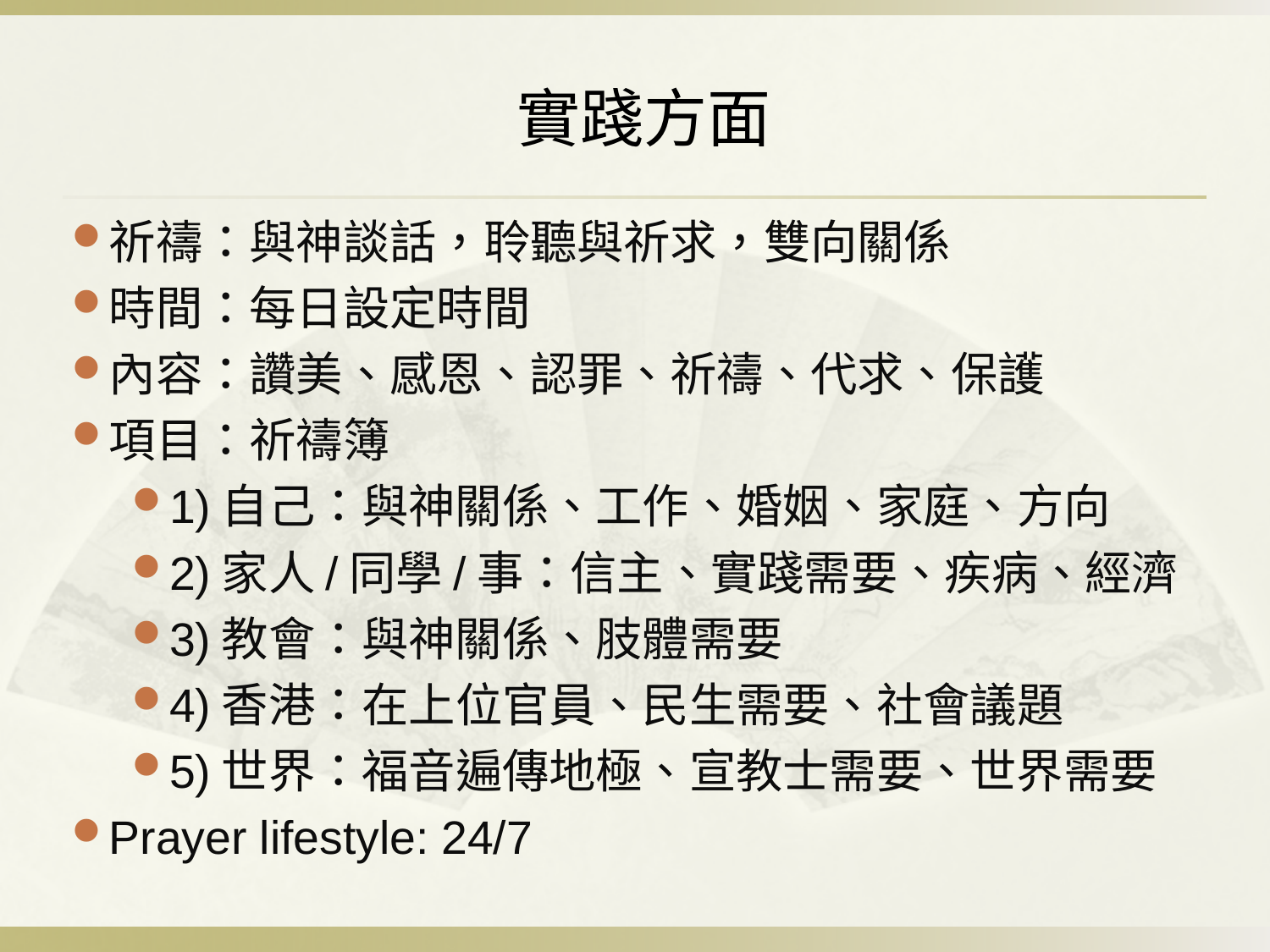

實踐方面
祈禱：與神談話，聆聽與祈求，雙向關係
時間：每日設定時間
內容：讚美、感恩、認罪、祈禱、代求、保護
項目：祈禱簿
1)自己：與神關係、工作、婚姻、家庭、方向
2)家人/同學/事：信主、實踐需要、疾病、經濟
3)教會：與神關係、肢體需要
4)香港：在上位官員、民生需要、社會議題
5)世界：福音遍傳地極、宣教士需要、世界需要
Prayer lifestyle: 24/7